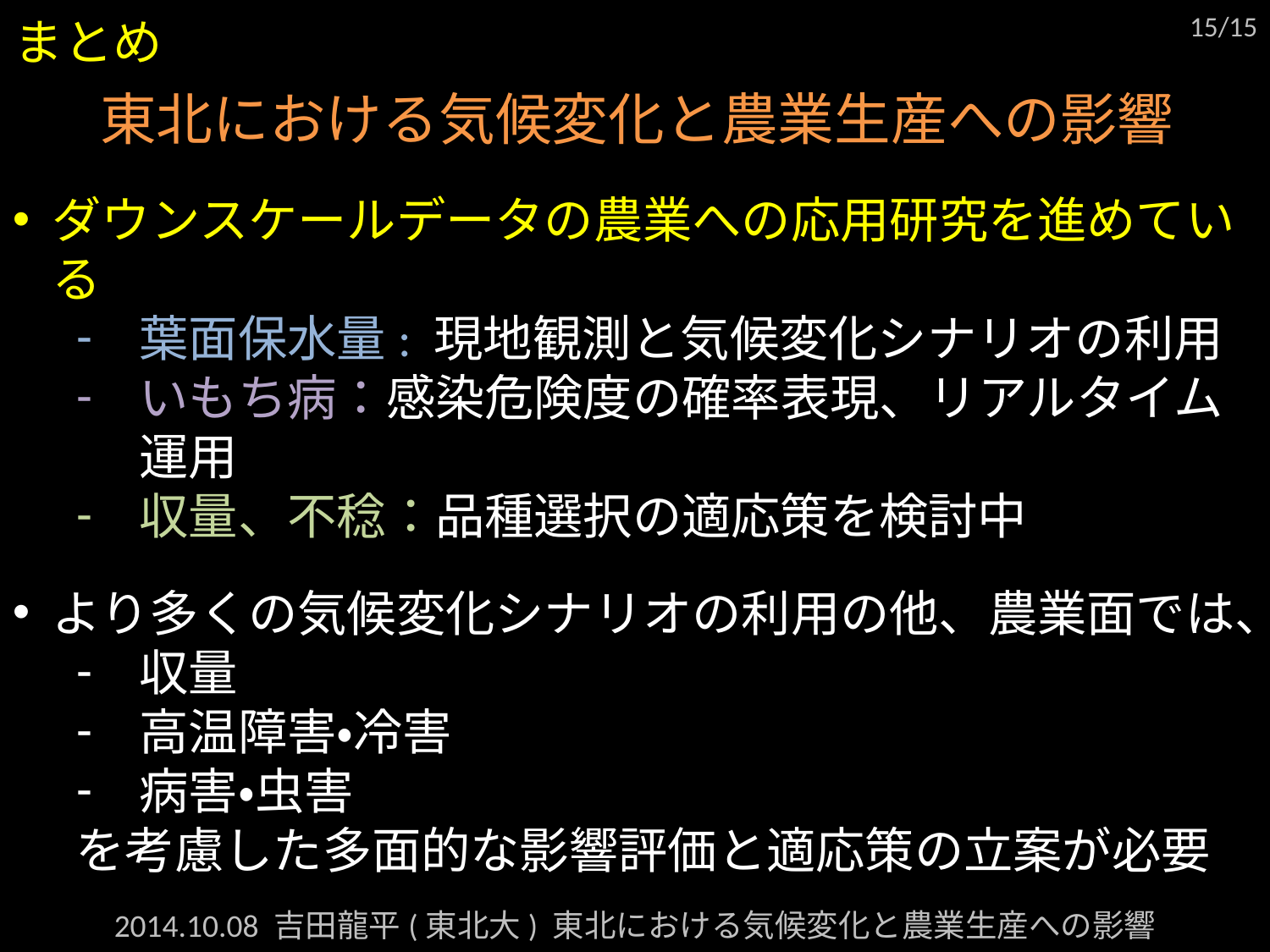

まとめ
東北における気候変化と農業生産への影響
ダウンスケールデータの農業への応用研究を進めている
葉面保水量: 現地観測と気候変化シナリオの利用
いもち病：感染危険度の確率表現、リアルタイム運用
収量、不稔：品種選択の適応策を検討中

より多くの気候変化シナリオの利用の他、農業面では、
収量
高温障害・冷害
病害・虫害
を考慮した多面的な影響評価と適応策の立案が必要